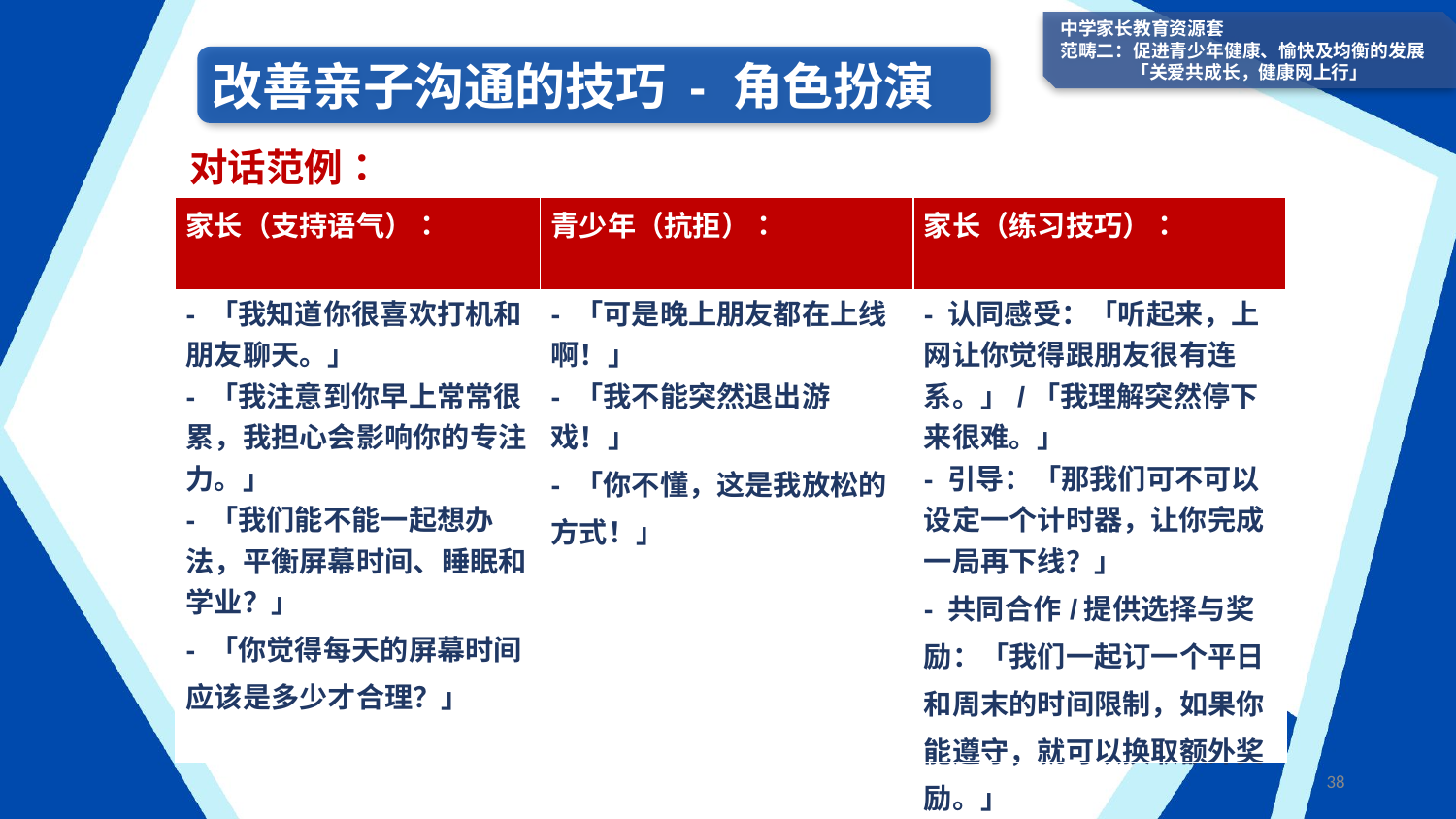

中学家长教育资源套
范畴二：促进青少年健康、愉快及均衡的发展
「关爱共成长，健康网上行」
改善亲子沟通的技巧 - 角色扮演
对话范例：
| 家长（支持语气）： | 青少年（抗拒）： | 家长（练习技巧）： |
| --- | --- | --- |
| - 「我知道你很喜欢打机和朋友聊天。」 - 「我注意到你早上常常很累，我担心会影响你的专注力。」 - 「我们能不能一起想办法，平衡屏幕时间、睡眠和学业？」 - 「你觉得每天的屏幕时间应该是多少才合理？」 | - 「可是晚上朋友都在上线啊！」 - 「我不能突然退出游戏！」 - 「你不懂，这是我放松的方式！」 | - 认同感受：「听起来，上网让你觉得跟朋友很有连系。」/「我理解突然停下来很难。」 - 引导：「那我们可不可以设定一个计时器，让你完成一局再下线？」 - 共同合作/提供选择与奖励：「我们一起订一个平日和周末的时间限制，如果你能遵守，就可以换取额外奖励。」 |
38